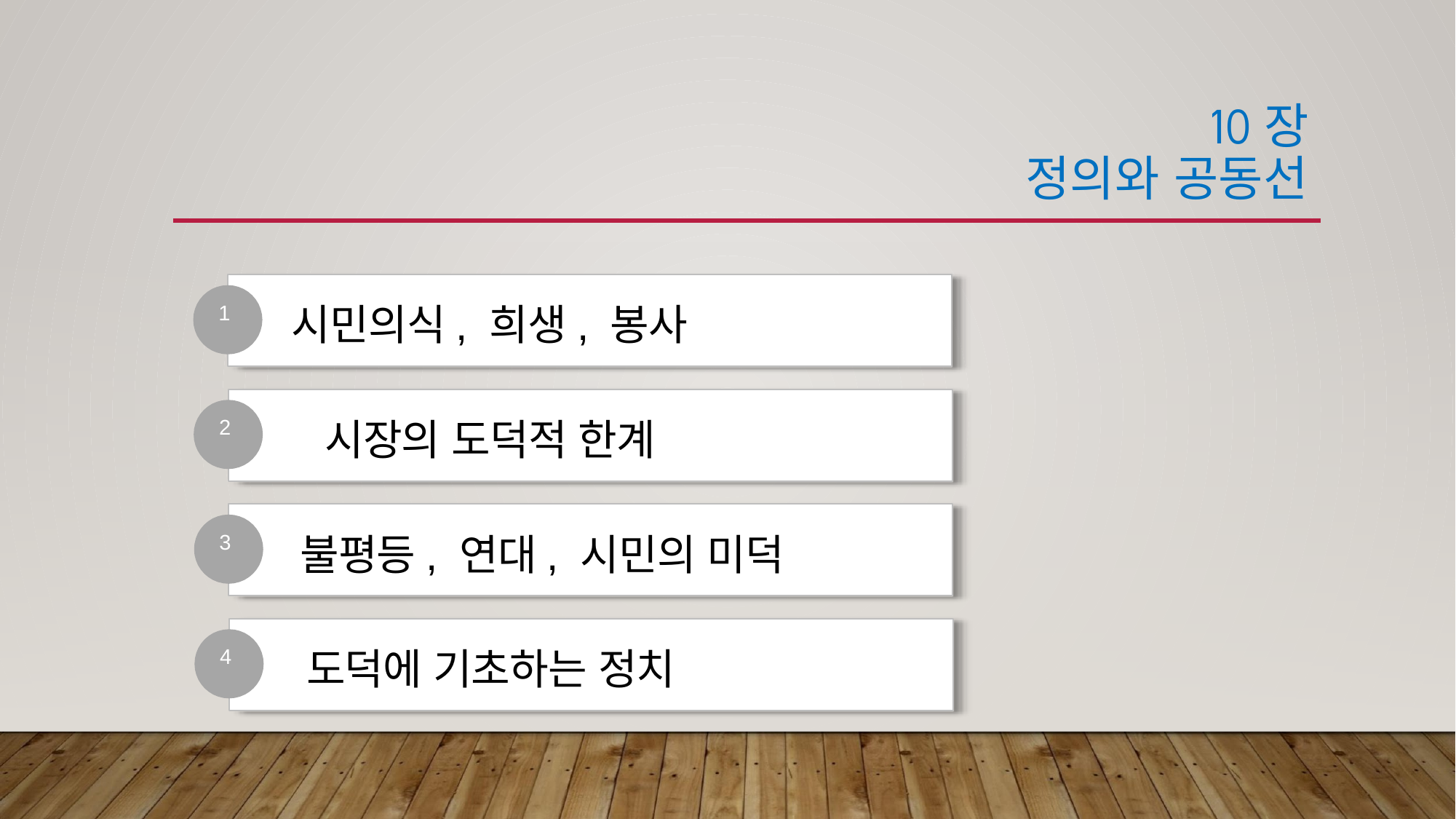

# 10장 정의와 공동선

시민의식, 희생, 봉사
1

시장의 도덕적 한계
2

불평등, 연대, 시민의 미덕
3

도덕에 기초하는 정치
4